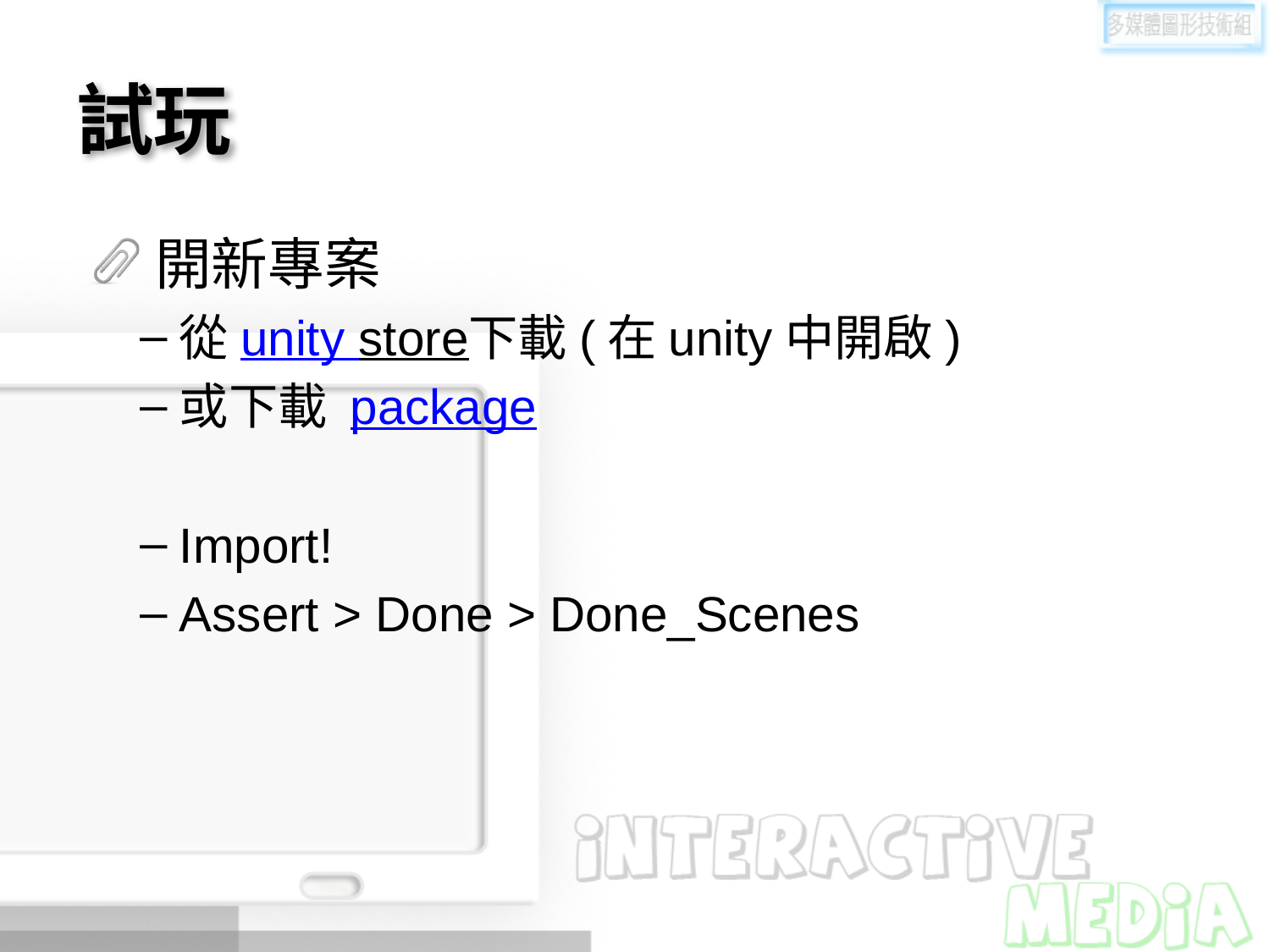

# 試玩
開新專案
從unity store下載(在unity中開啟)
或下載 package

Import!
Assert > Done > Done_Scenes